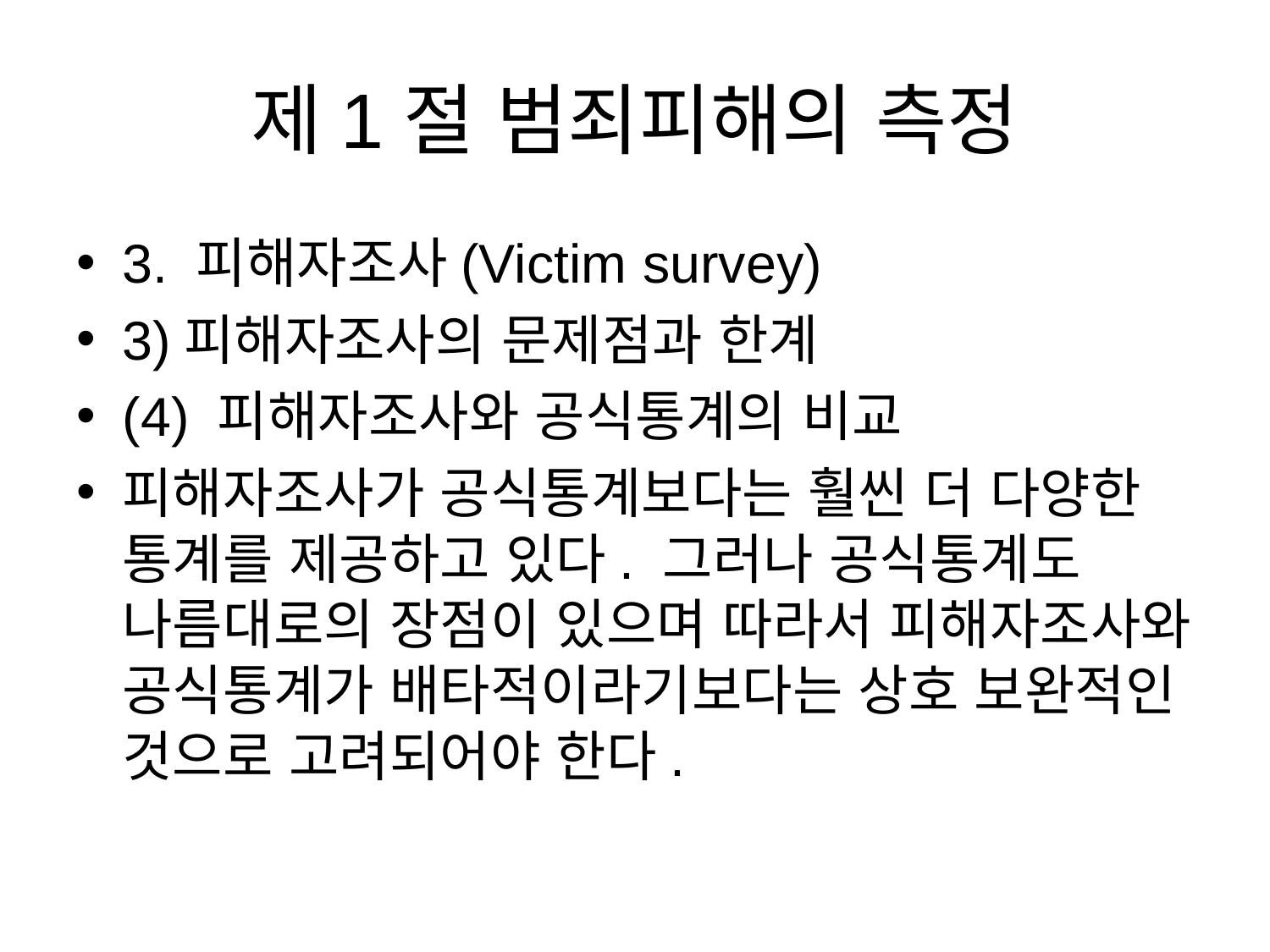

# 제1절 범죄피해의 측정
3. 피해자조사(Victim survey)
3)피해자조사의 문제점과 한계
(4) 피해자조사와 공식통계의 비교
피해자조사가 공식통계보다는 훨씬 더 다양한 통계를 제공하고 있다. 그러나 공식통계도 나름대로의 장점이 있으며 따라서 피해자조사와 공식통계가 배타적이라기보다는 상호 보완적인 것으로 고려되어야 한다.